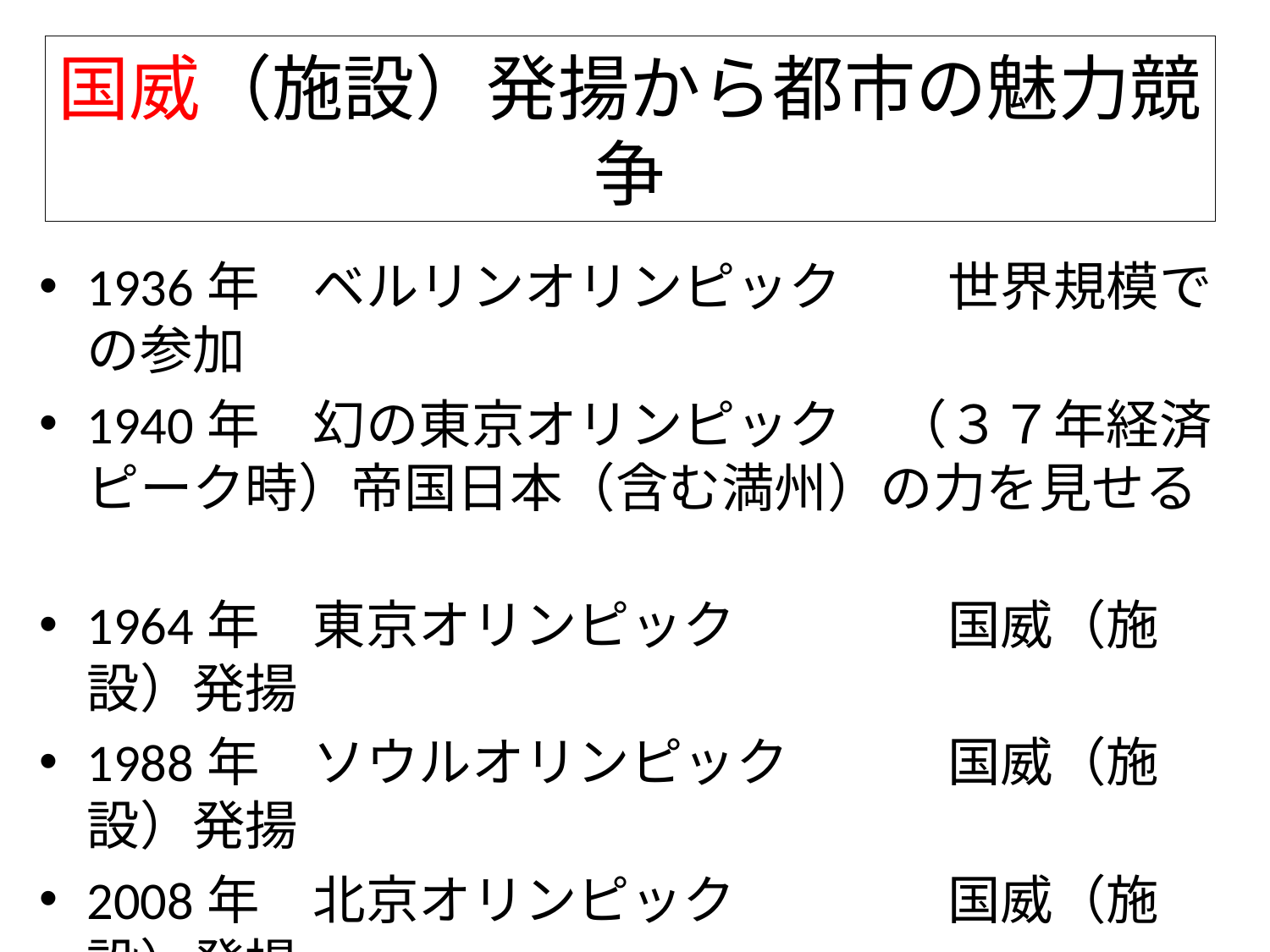

# 国威（施設）発揚から都市の魅力競争
1936年　ベルリンオリンピック　　世界規模での参加
1940年　幻の東京オリンピック　（３７年経済ピーク時）帝国日本（含む満州）の力を見せる
1964年　東京オリンピック　　　　国威（施設）発揚
1988年　ソウルオリンピック　　　国威（施設）発揚
2008年　北京オリンピック　　　　国威（施設）発揚
2012年　ロンドンオリンピック　　都市の魅力
　　　　　　　　　　　　　　　　　　　　　（オリンピック憲章）
　2024年ローマ市長は誘致撤廃